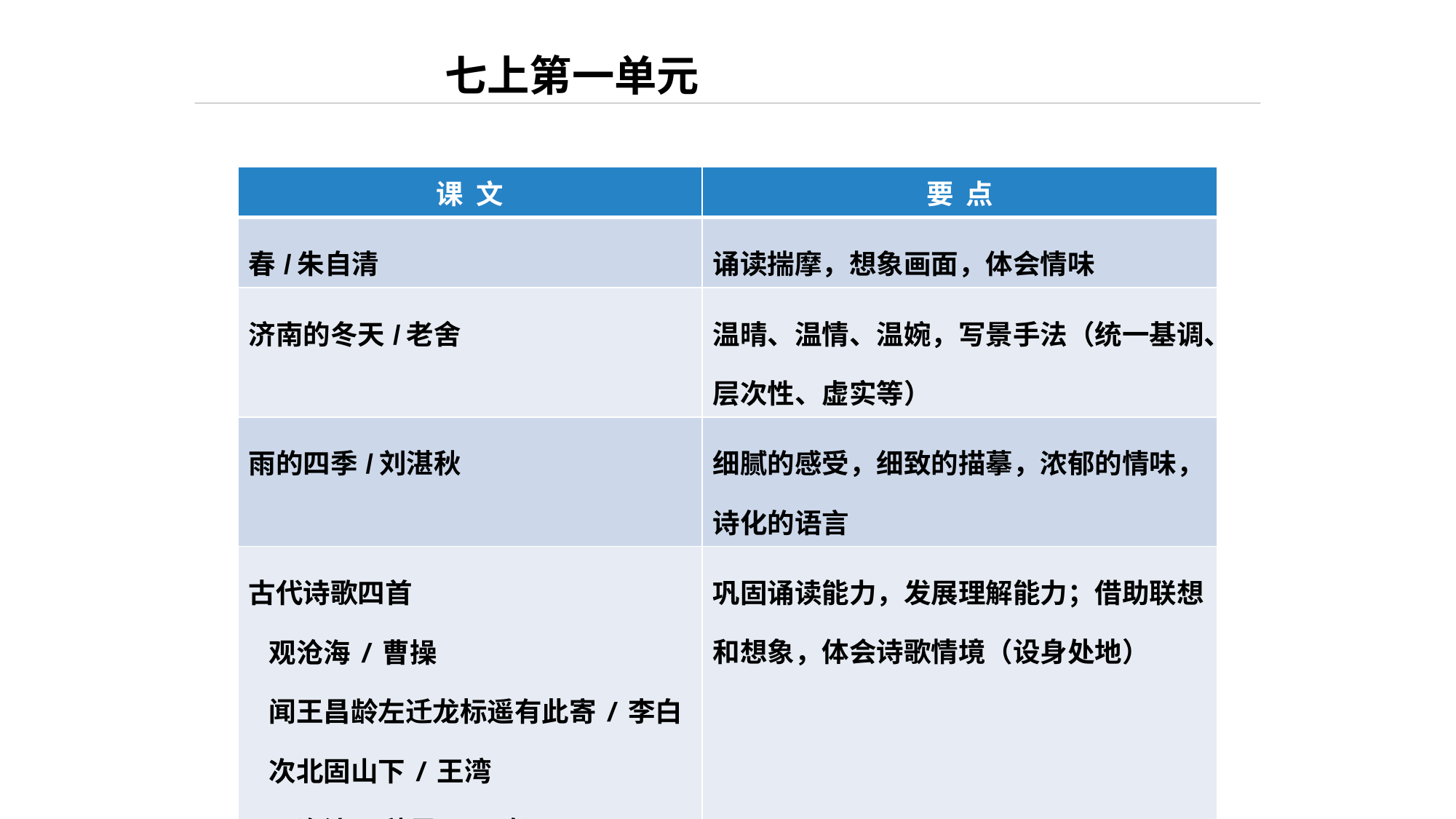

七上第一单元

| 课 文 | 要 点 |
| --- | --- |
| 春/朱自清 | 诵读揣摩，想象画面，体会情味 |
| 济南的冬天/老舍 | 温晴、温情、温婉，写景手法（统一基调、层次性、虚实等） |
| 雨的四季/刘湛秋 | 细腻的感受，细致的描摹，浓郁的情味，诗化的语言 |
| 古代诗歌四首 观沧海/曹操 闻王昌龄左迁龙标遥有此寄/李白 次北固山下/王湾 天净沙·秋思/马致远 | 巩固诵读能力，发展理解能力；借助联想和想象，体会诗歌情境（设身处地） |